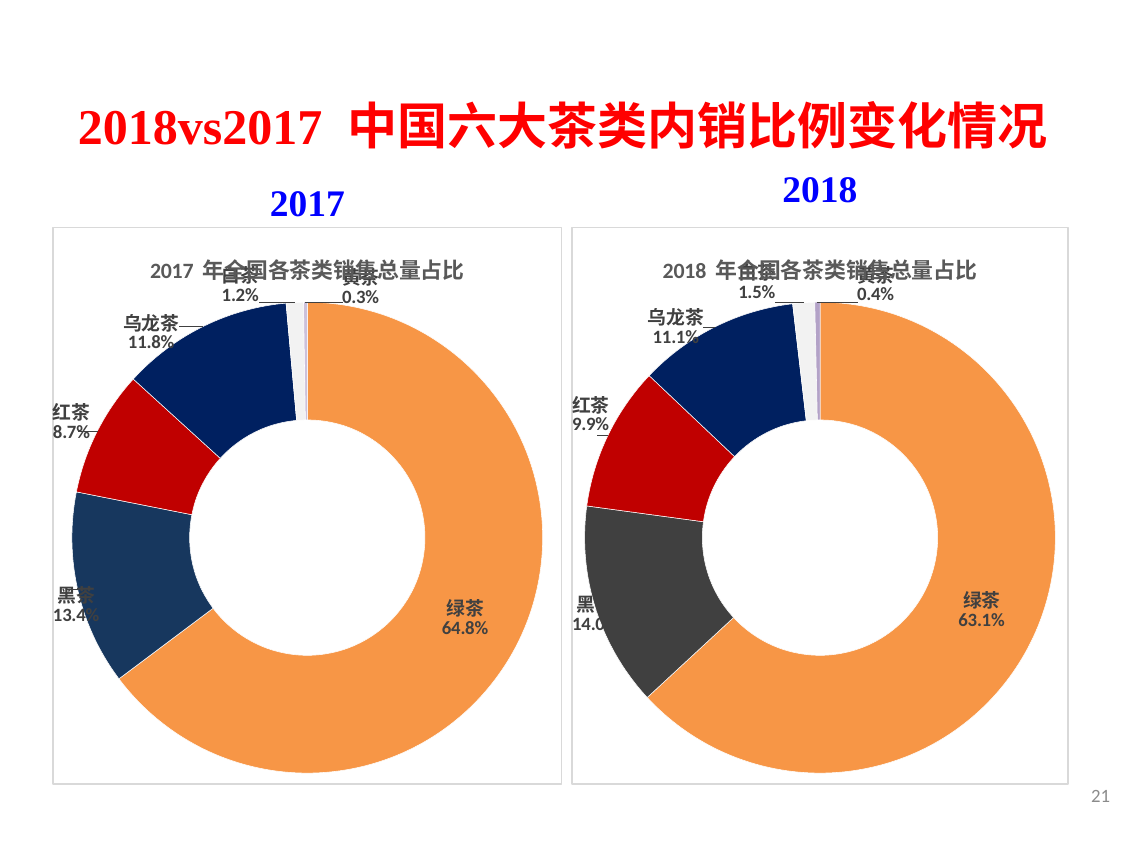

# 2018vs2017 中国六大茶类内销比例变化情况
2018
2017

### Chart: 2017 年全国各茶类销售总量占比

| Category |  |
|---|---|
| 绿茶 | 0.6475803558862899 |
| 黑茶 | 0.1335109393843784 |
| 红茶 | 0.08652349356496056 |
| 乌龙茶 | 0.11802674761197778 |
| 白茶 | 0.011779516215312794 |
| 黄茶 | 0.0025789473370803158 |

### Chart: 2018 年全国各茶类销售总量占比

| Category |  |
|---|---|
| 绿茶 | 0.6311796774785943 |
| 黑茶 | 0.14030495781713678 |
| 红茶 | 0.09926782333270386 |
| 乌龙茶 | 0.11072623850797601 |
| 白茶 | 0.014983435931779683 |
| 黄茶 | 0.0035378669318104415 |
21